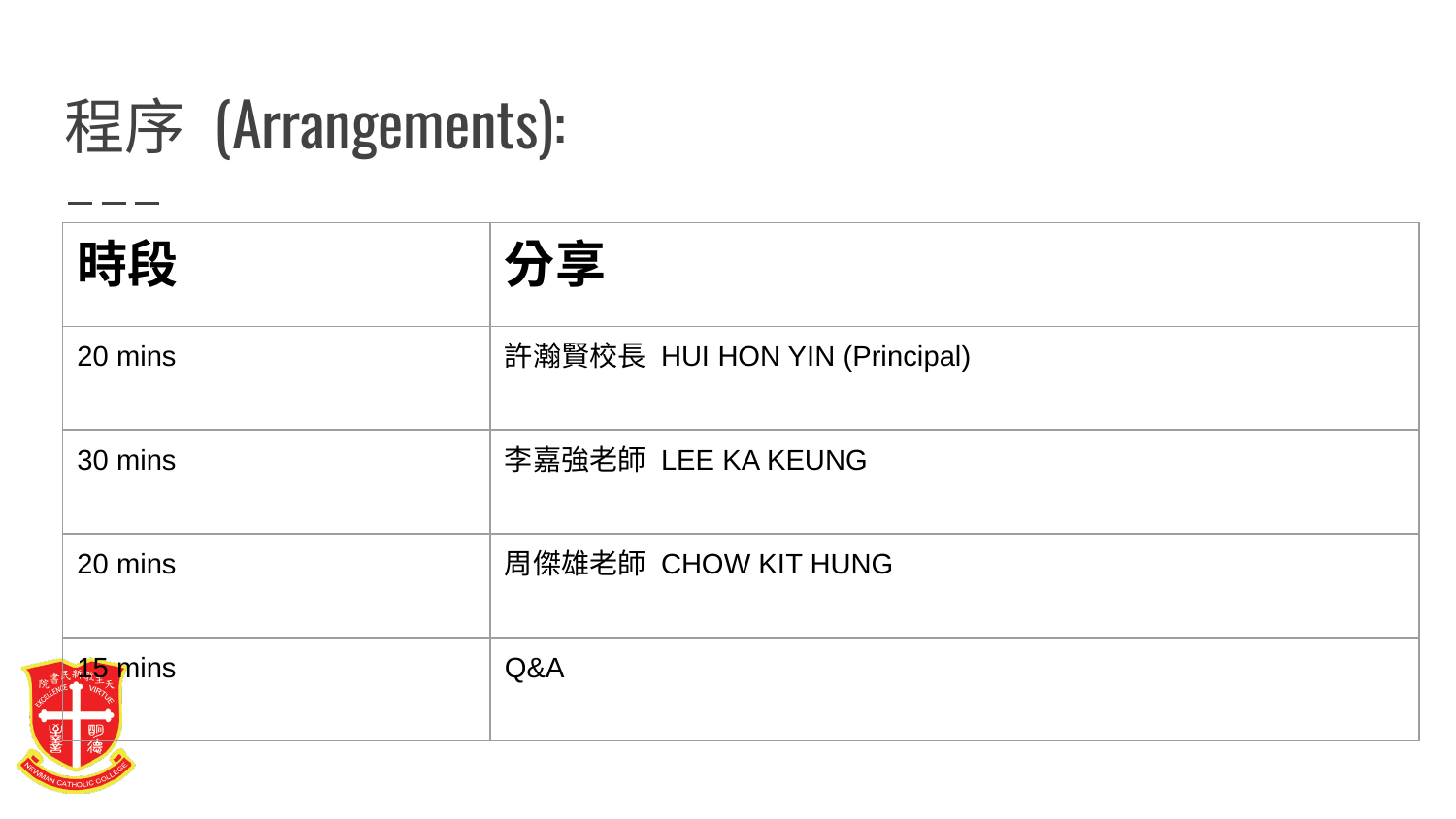

# 程序 (Arrangements):
| 時段 | 分享 |
| --- | --- |
| 20 mins | 許瀚賢校長 HUI HON YIN (Principal) |
| 30 mins | 李嘉強老師 LEE KA KEUNG |
| 20 mins | 周傑雄老師 CHOW KIT HUNG |
| 15 mins | Q&A |